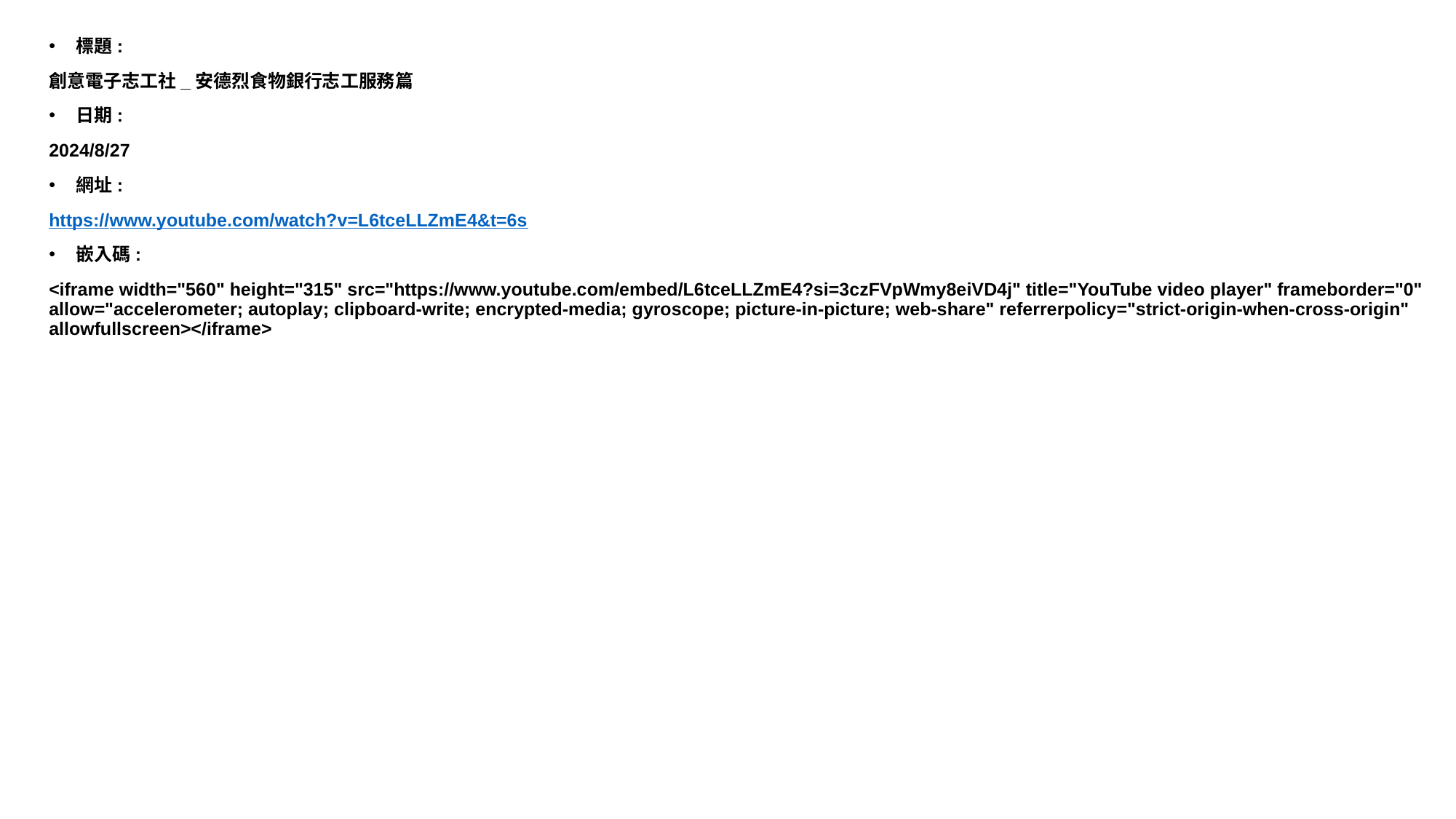

標題:
創意電子志工社_安德烈食物銀行志工服務篇
日期:
2024/8/27
網址:
https://www.youtube.com/watch?v=L6tceLLZmE4&t=6s
嵌入碼:
<iframe width="560" height="315" src="https://www.youtube.com/embed/L6tceLLZmE4?si=3czFVpWmy8eiVD4j" title="YouTube video player" frameborder="0" allow="accelerometer; autoplay; clipboard-write; encrypted-media; gyroscope; picture-in-picture; web-share" referrerpolicy="strict-origin-when-cross-origin" allowfullscreen></iframe>